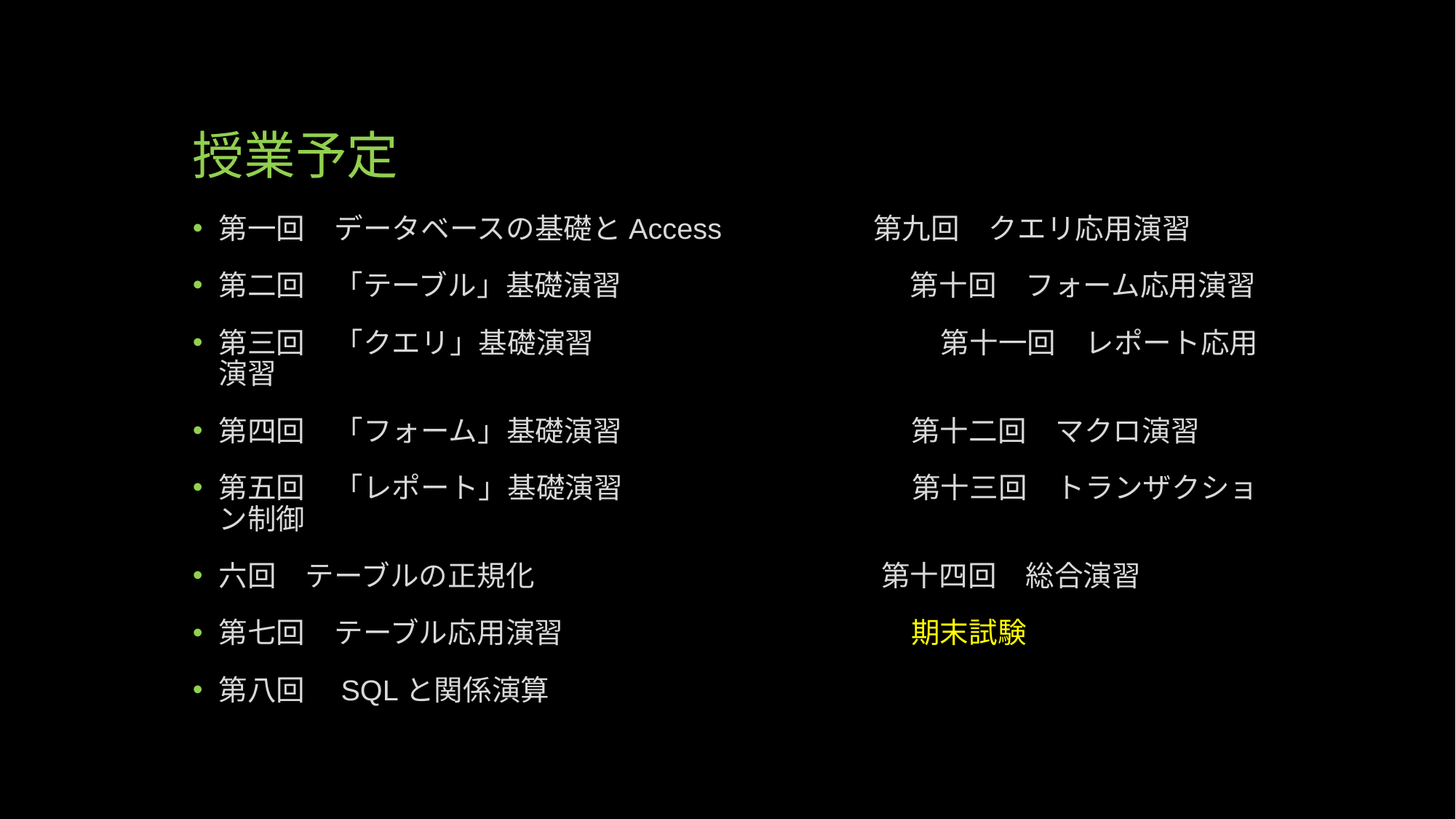

# 授業予定
第一回　データベースの基礎とAccess　　　　　第九回　クエリ応用演習
第二回　「テーブル」基礎演習　　　　　　　　　　第十回　フォーム応用演習
第三回　「クエリ」基礎演習　　　　　　　　　　　　第十一回　レポート応用演習
第四回　「フォーム」基礎演習　　　　　　　　　　第十二回　マクロ演習
第五回　「レポート」基礎演習　　　　　　　　　　第十三回　トランザクション制御
六回　テーブルの正規化　　　　　　　　　　　　第十四回　総合演習
第七回　テーブル応用演習　　　　　　　　　　　　期末試験
第八回　SQLと関係演算